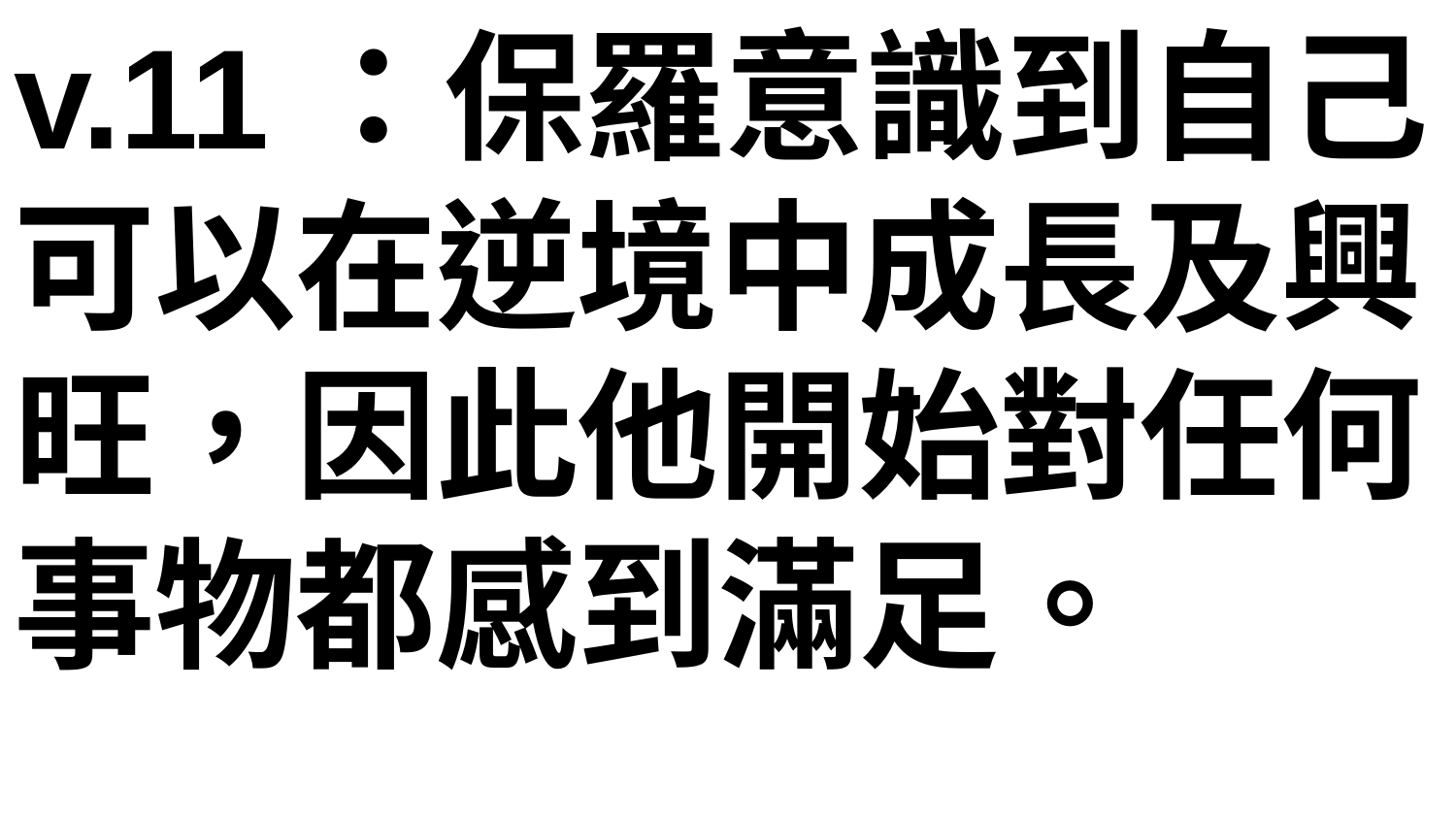

v.11：保羅意識到自己可以在逆境中成長及興旺，因此他開始對任何事物都感到滿足。